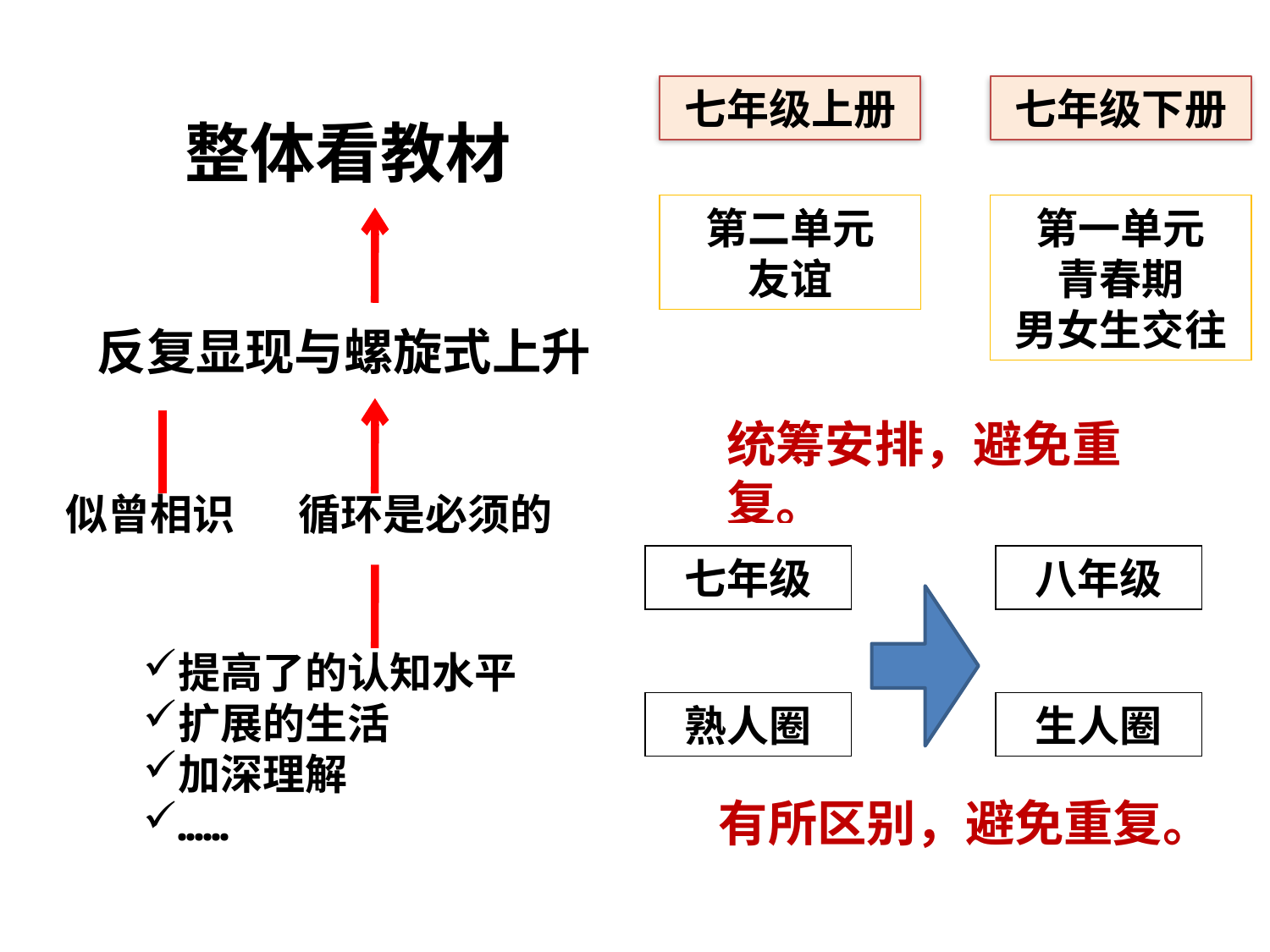

七年级上册
七年级下册
第二单元
友谊
第一单元
青春期
男女生交往
统筹安排，避免重复。
       整体看教材
反复显现与螺旋式上升
似曾相识
循环是必须的

七年级
八年级

熟人圈
生人圈
有所区别，避免重复。
提高了的认知水平
扩展的生活
加深理解
……